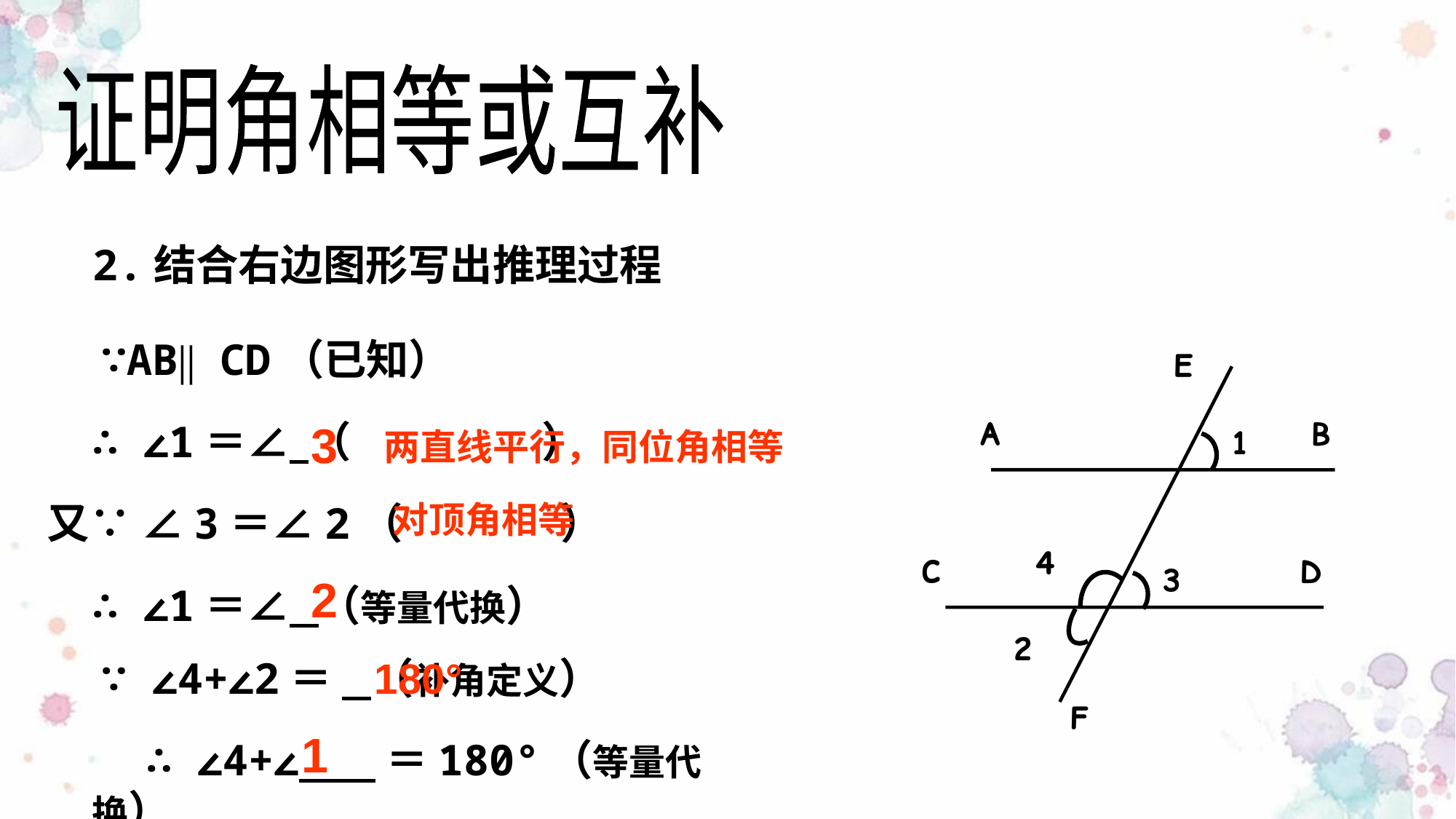

证明角相等或互补
2.结合右边图形写出推理过程
∵AB∥CD（已知）
E

∴ ∠1＝∠  （       　    　）
3
A
B
1

4
C
D
3

2
F
两直线平行，同位角相等
又∵ ∠3＝∠2（　            ）
对顶角相等
2
∴ ∠1＝∠   （等量代换）
∵ ∠4+∠2＝    （补角定义）
180°
1
∴ ∠4+∠   ＝180°（等量代换）